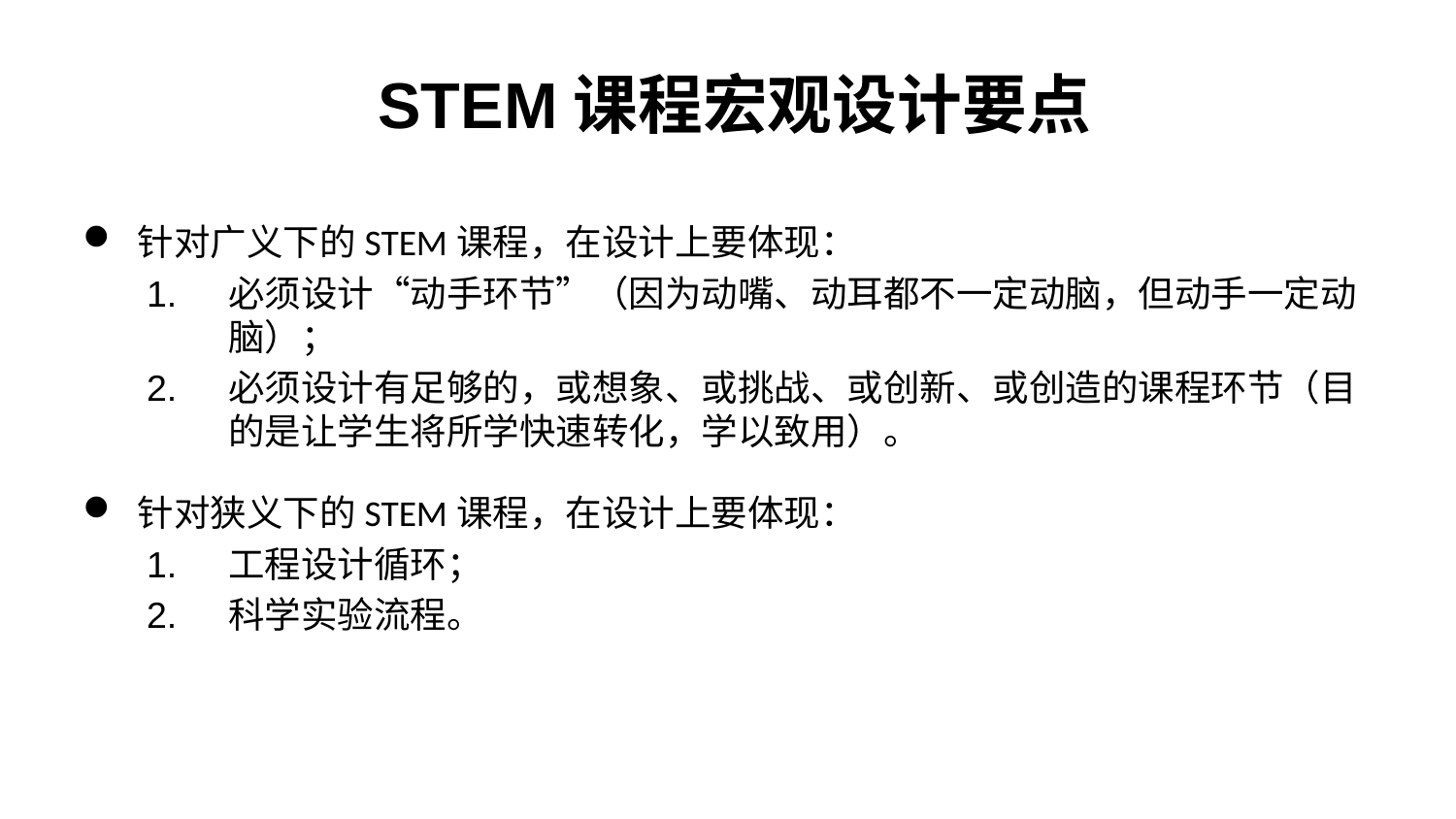

# STEM课程宏观设计要点
针对广义下的STEM课程，在设计上要体现：
必须设计“动手环节”（因为动嘴、动耳都不一定动脑，但动手一定动脑）；
必须设计有足够的，或想象、或挑战、或创新、或创造的课程环节（目的是让学生将所学快速转化，学以致用）。
针对狭义下的STEM课程，在设计上要体现：
工程设计循环；
科学实验流程。